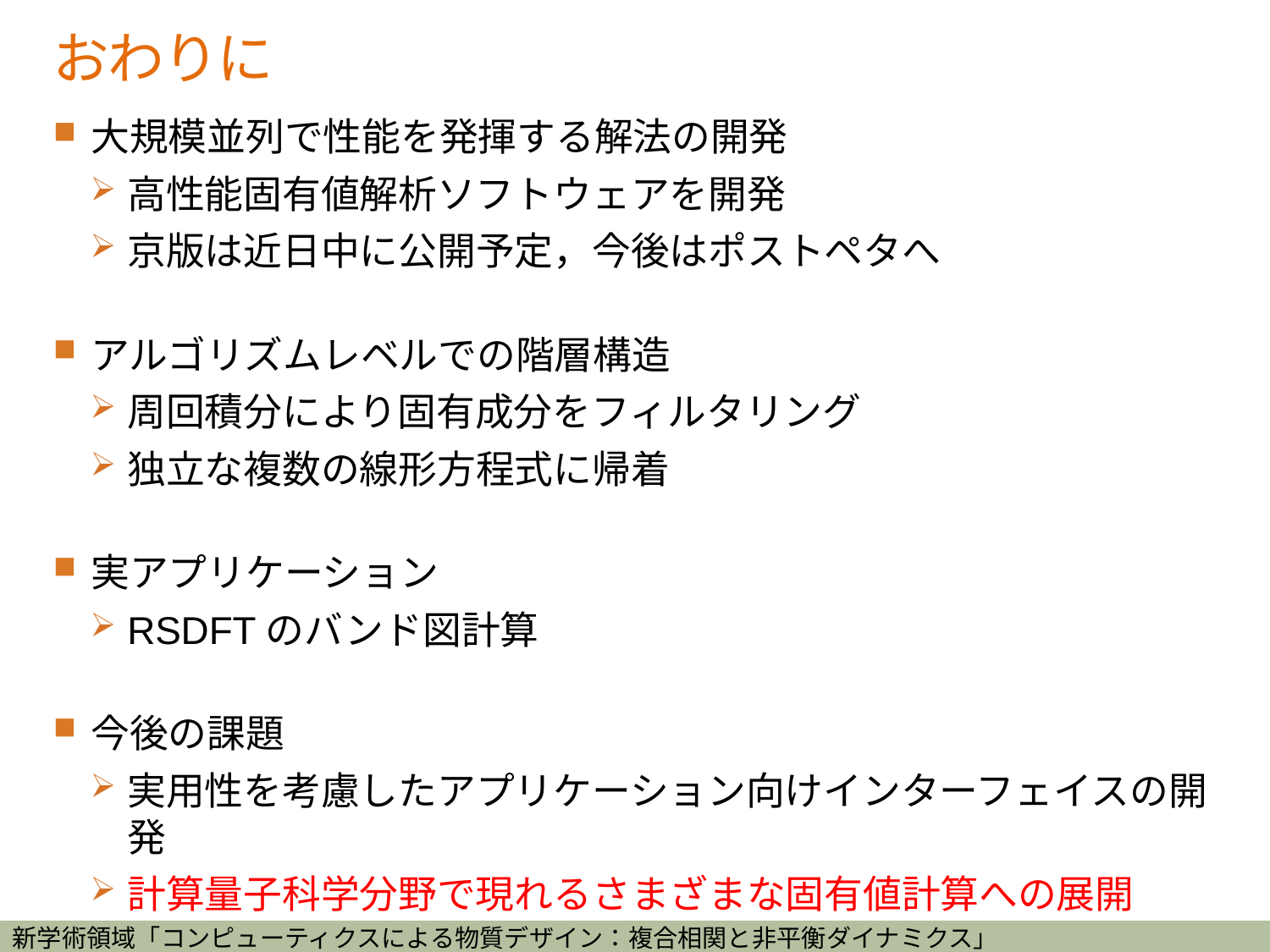

# おわりに
大規模並列で性能を発揮する解法の開発
高性能固有値解析ソフトウェアを開発
京版は近日中に公開予定，今後はポストペタへ
アルゴリズムレベルでの階層構造
周回積分により固有成分をフィルタリング
独立な複数の線形方程式に帰着
実アプリケーション
RSDFTのバンド図計算
今後の課題
実用性を考慮したアプリケーション向けインターフェイスの開発
計算量子科学分野で現れるさまざまな固有値計算への展開